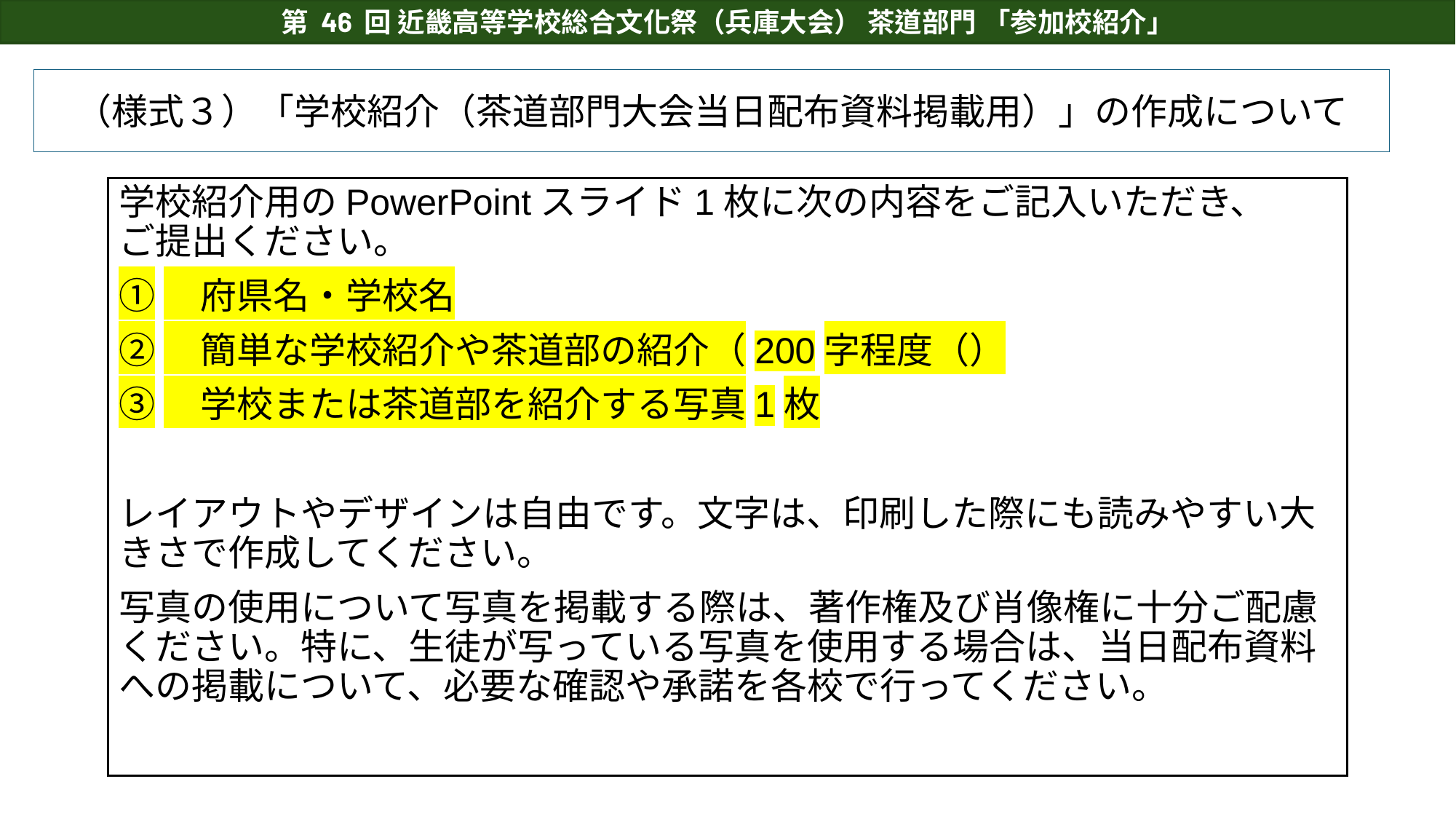

第 46 回 近畿高等学校総合文化祭（兵庫大会） 茶道部門 「参加校紹介」
# （様式３）「学校紹介（茶道部門大会当日配布資料掲載用）」の作成について
学校紹介用のPowerPointスライド1枚に次の内容をご記入いただき、
ご提出ください。
①　府県名・学校名
②　簡単な学校紹介や茶道部の紹介（200字程度（）
③　学校または茶道部を紹介する写真1枚

レイアウトやデザインは自由です。文字は、印刷した際にも読みやすい大きさで作成してください。
写真の使用について写真を掲載する際は、著作権及び肖像権に十分ご配慮ください。特に、生徒が写っている写真を使用する場合は、当日配布資料への掲載について、必要な確認や承諾を各校で行ってください。